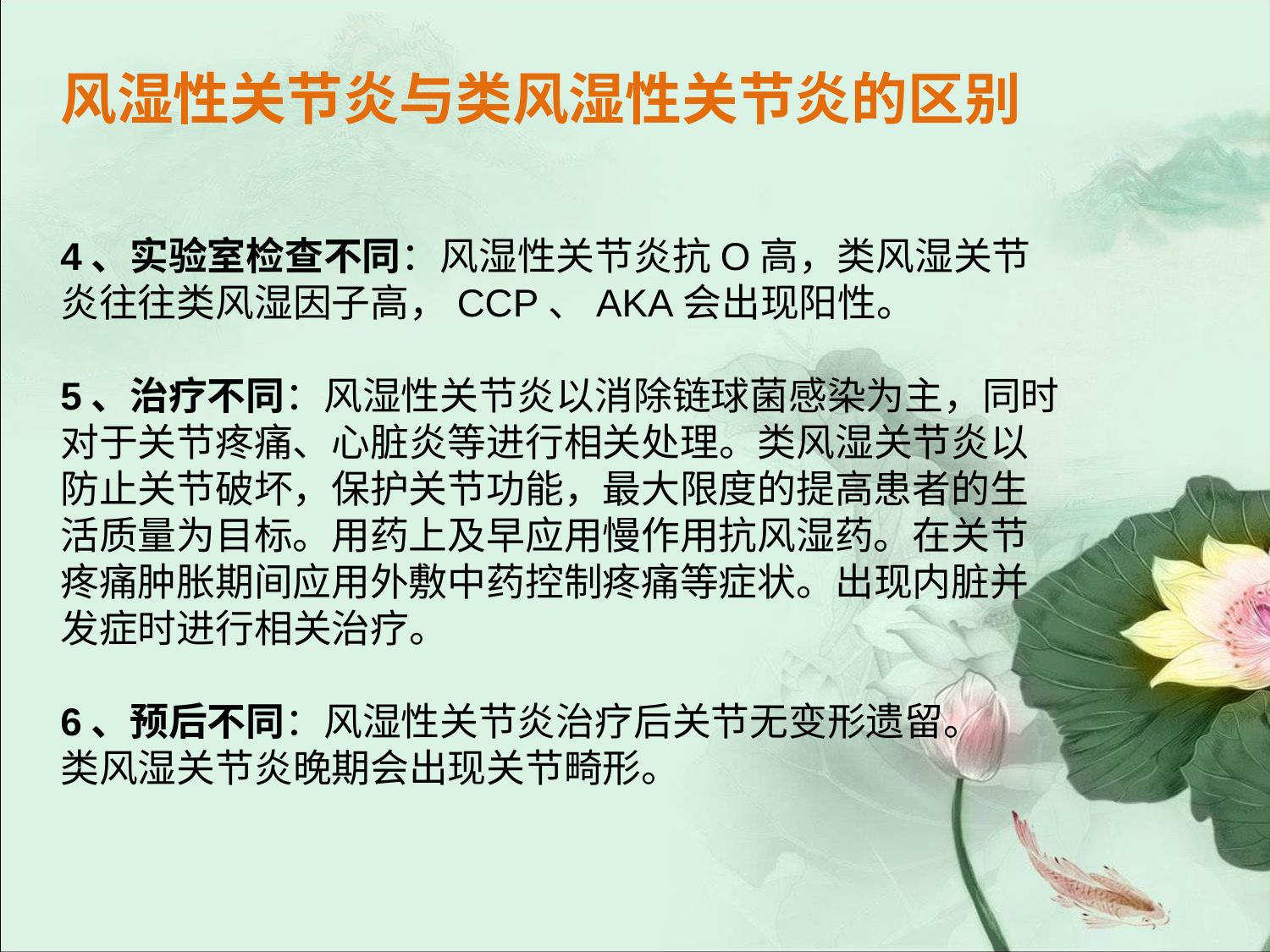

风湿性关节炎与类风湿性关节炎的区别
4、实验室检查不同：风湿性关节炎抗O高，类风湿关节炎往往类风湿因子高，CCP、AKA会出现阳性。

5、治疗不同：风湿性关节炎以消除链球菌感染为主，同时对于关节疼痛、心脏炎等进行相关处理。类风湿关节炎以防止关节破坏，保护关节功能，最大限度的提高患者的生活质量为目标。用药上及早应用慢作用抗风湿药。在关节疼痛肿胀期间应用外敷中药控制疼痛等症状。出现内脏并发症时进行相关治疗。

6、预后不同：风湿性关节炎治疗后关节无变形遗留。
类风湿关节炎晚期会出现关节畸形。

#